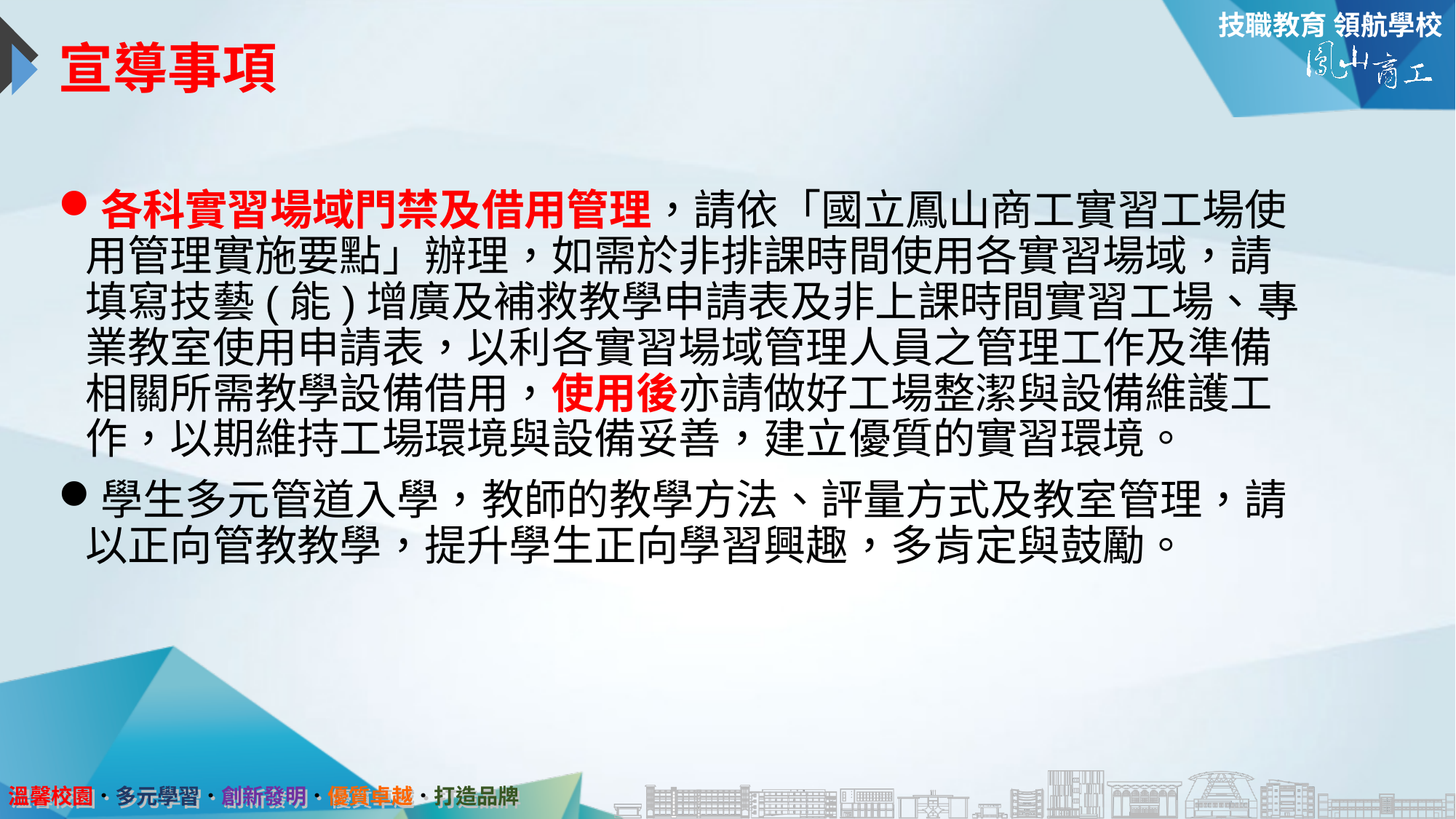

# 宣導事項
各科實習場域門禁及借用管理，請依「國立鳳山商工實習工場使用管理實施要點」辦理，如需於非排課時間使用各實習場域，請填寫技藝(能)增廣及補救教學申請表及非上課時間實習工場、專業教室使用申請表，以利各實習場域管理人員之管理工作及準備相關所需教學設備借用，使用後亦請做好工場整潔與設備維護工作，以期維持工場環境與設備妥善，建立優質的實習環境。
學生多元管道入學，教師的教學方法、評量方式及教室管理，請以正向管教教學，提升學生正向學習興趣，多肯定與鼓勵。